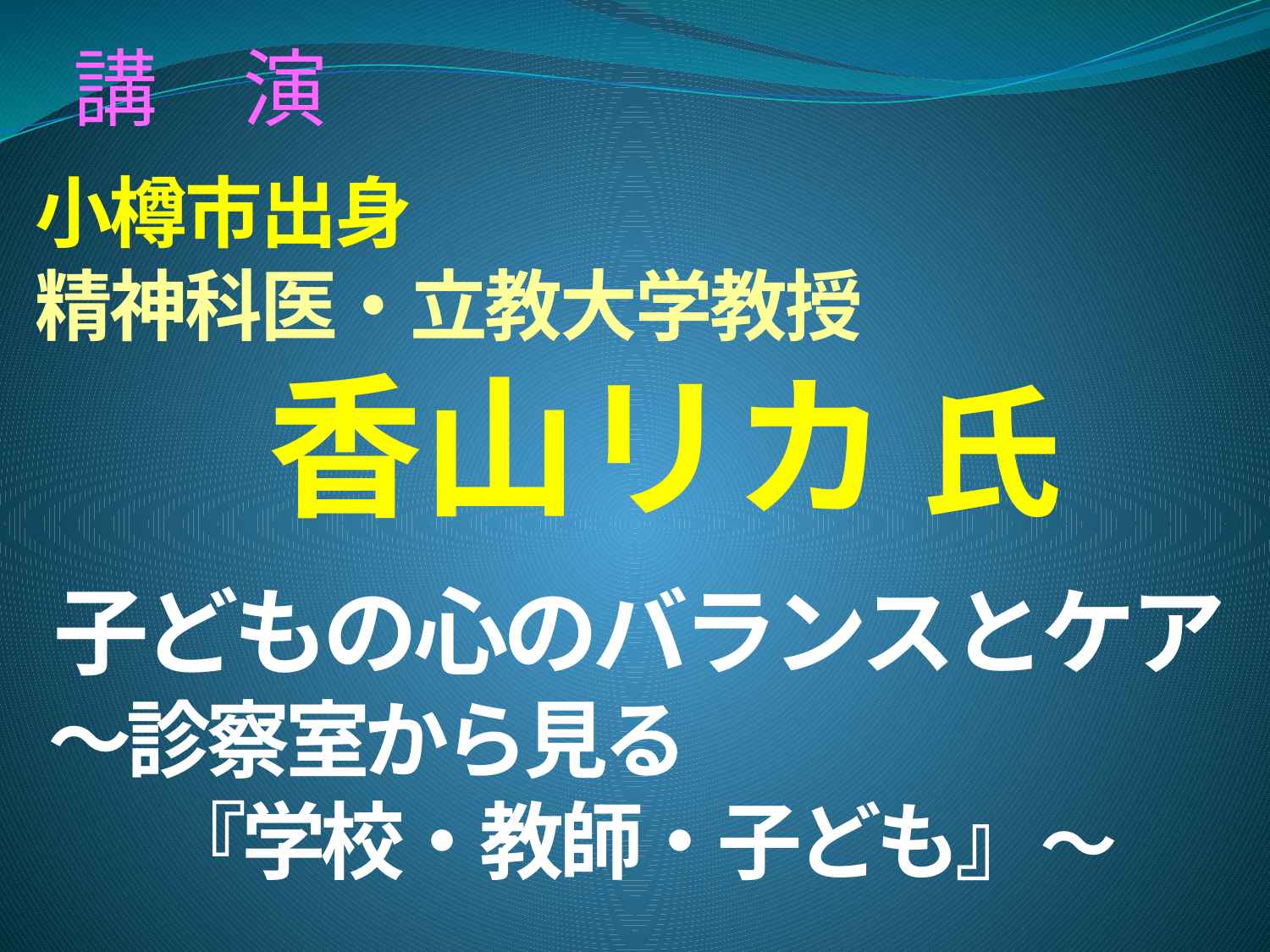

講　演
# 小樽市出身　 精神科医・立教大学教授　　 　　　香山リカ 氏
子どもの心のバランスとケア
～診察室から見る
『学校・教師・子ども』～